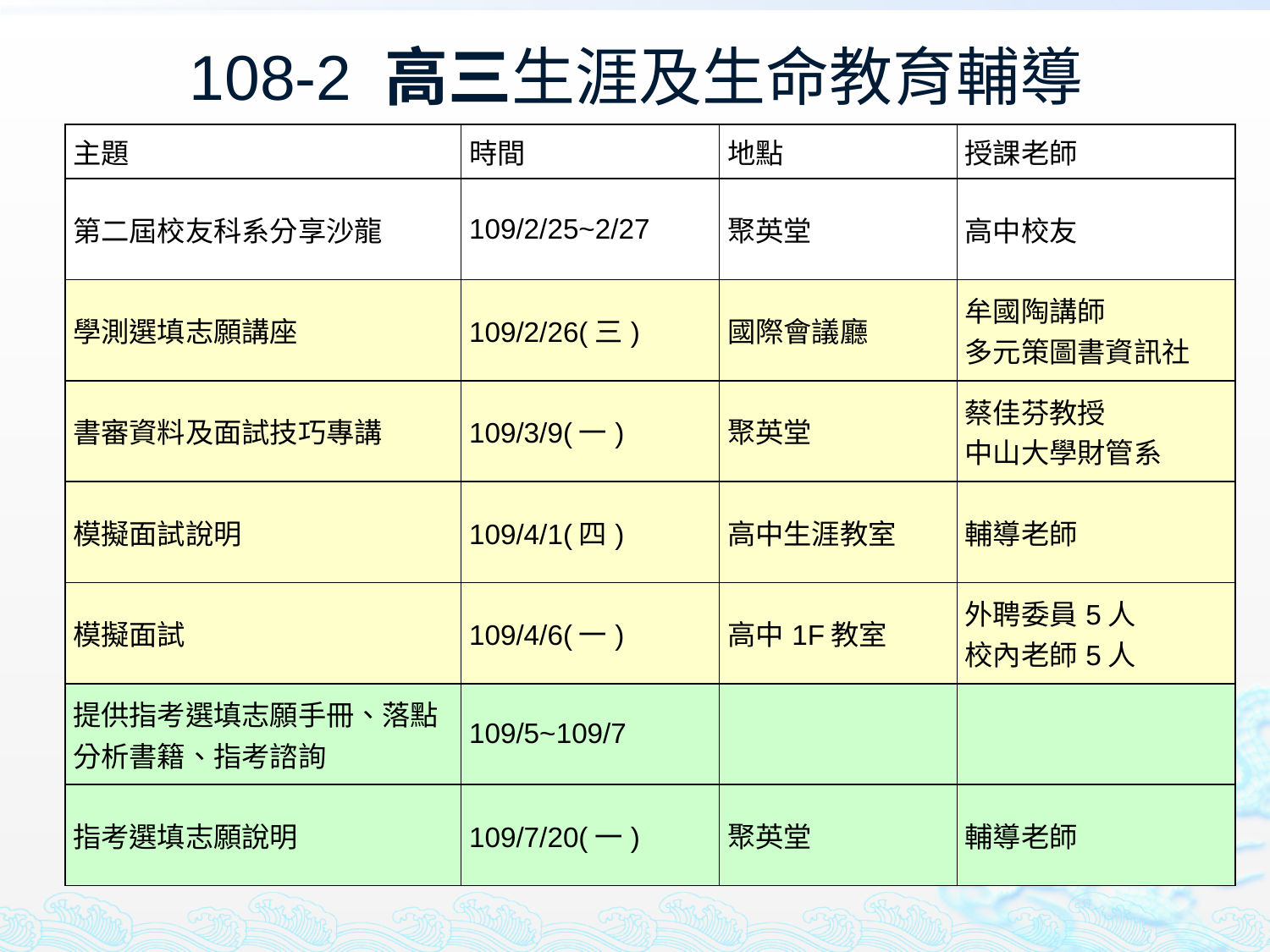

# 108-2 高三生涯及生命教育輔導
| 主題 | 時間 | 地點 | 授課老師 |
| --- | --- | --- | --- |
| 第二屆校友科系分享沙龍 | 109/2/25~2/27 | 聚英堂 | 高中校友 |
| 學測選填志願講座 | 109/2/26(三) | 國際會議廳 | 牟國陶講師 多元策圖書資訊社 |
| 書審資料及面試技巧專講 | 109/3/9(一) | 聚英堂 | 蔡佳芬教授 中山大學財管系 |
| 模擬面試說明 | 109/4/1(四) | 高中生涯教室 | 輔導老師 |
| 模擬面試 | 109/4/6(一) | 高中1F教室 | 外聘委員5人 校內老師5人 |
| 提供指考選填志願手冊、落點分析書籍、指考諮詢 | 109/5~109/7 |  |  |
| 指考選填志願說明 | 109/7/20(一) | 聚英堂 | 輔導老師 |